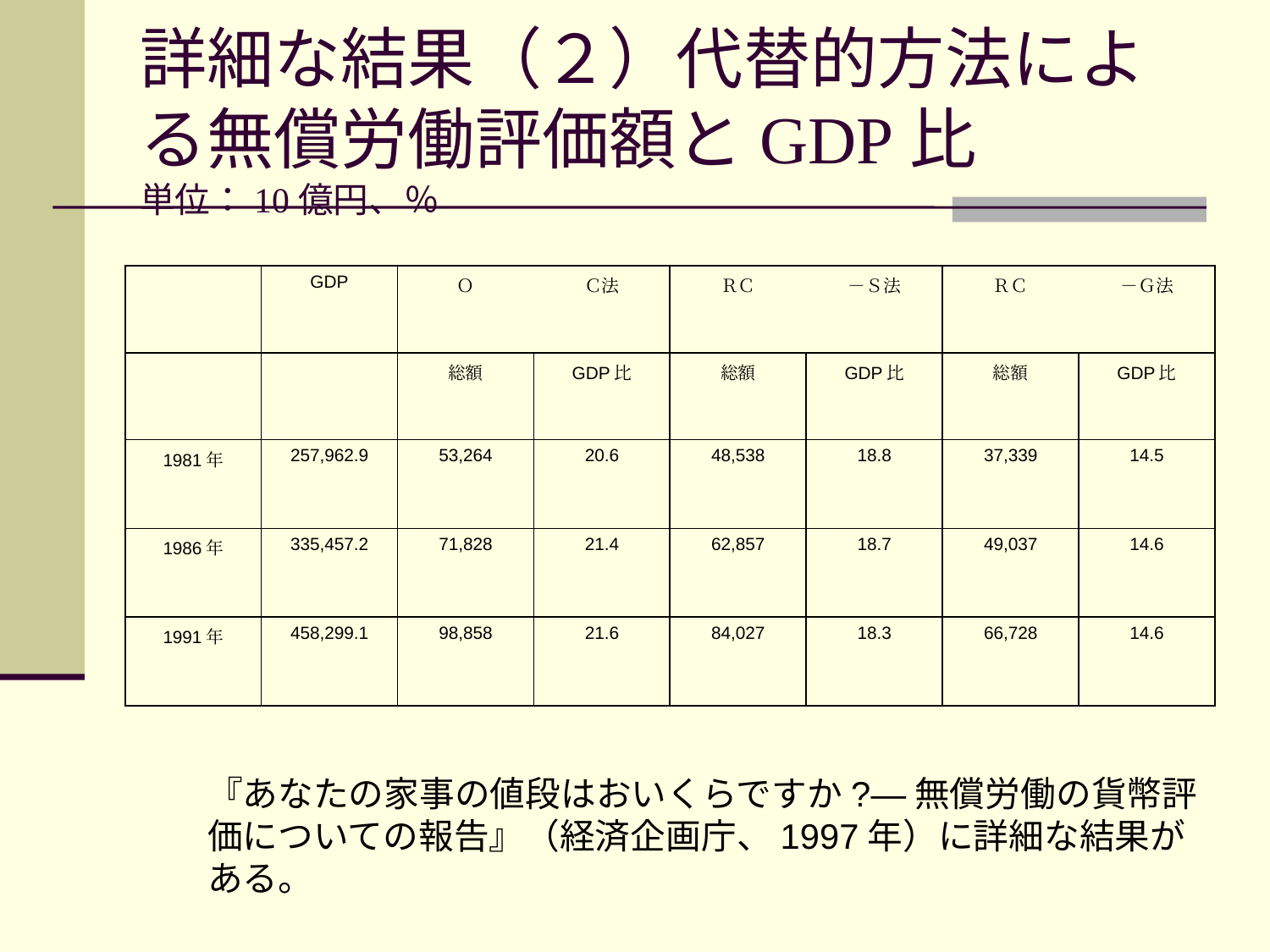

# 詳細な結果（２）代替的方法による無償労働評価額とGDP比　　　単位：10億円、％
|  | GDP | Ｏ | Ｃ法 | ＲＣ | －Ｓ法 | ＲＣ | －Ｇ法 |
| --- | --- | --- | --- | --- | --- | --- | --- |
|  |  | 総額 | GDP比 | 総額 | GDP比 | 総額 | GDP比 |
| 1981年 | 257,962.9 | 53,264 | 20.6 | 48,538 | 18.8 | 37,339 | 14.5 |
| 1986年 | 335,457.2 | 71,828 | 21.4 | 62,857 | 18.7 | 49,037 | 14.6 |
| 1991年 | 458,299.1 | 98,858 | 21.6 | 84,027 | 18.3 | 66,728 | 14.6 |
『あなたの家事の値段はおいくらですか?―無償労働の貨幣評価についての報告』（経済企画庁、1997年）に詳細な結果がある。